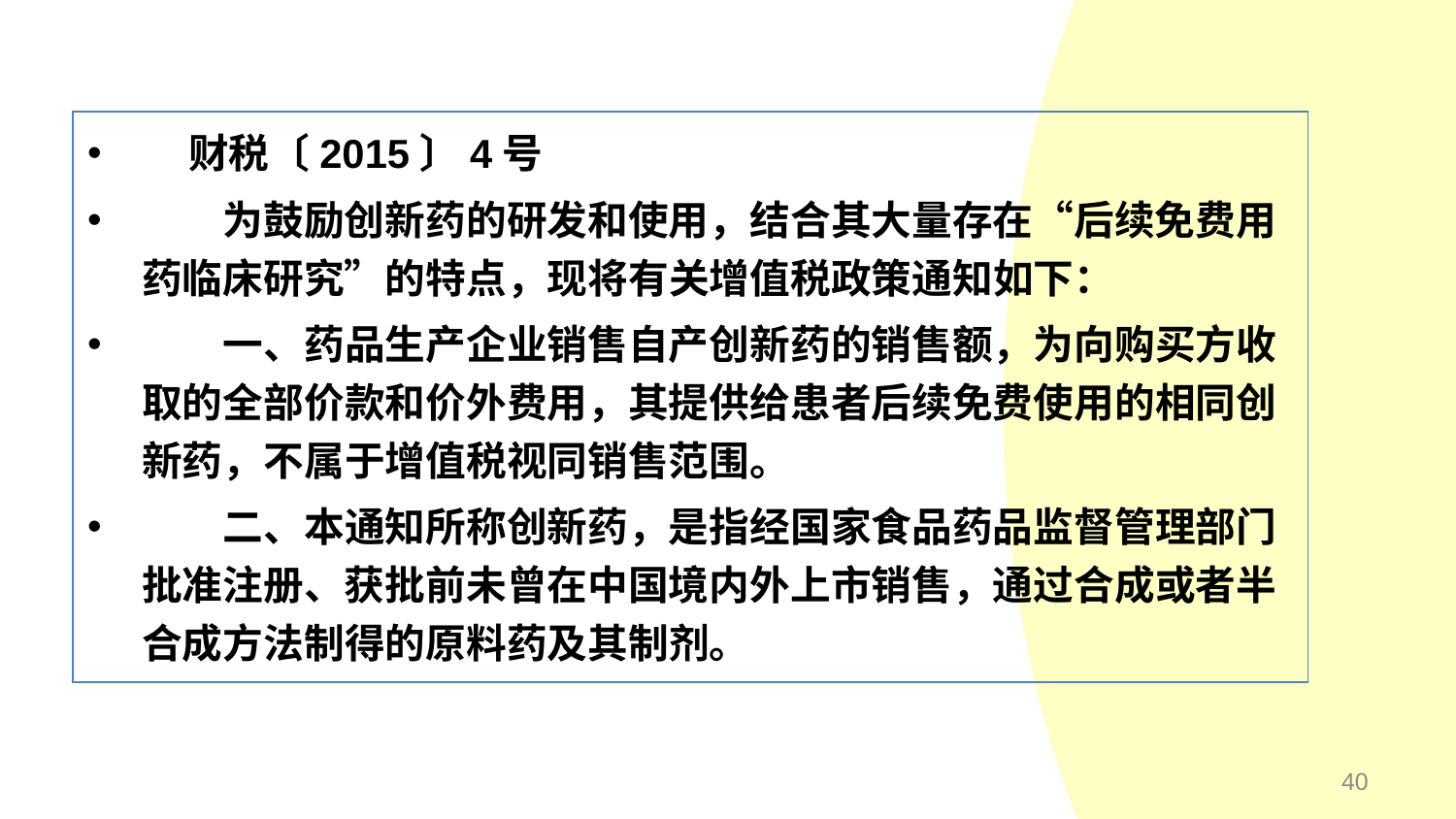

财税〔2015〕4号
　　为鼓励创新药的研发和使用，结合其大量存在“后续免费用药临床研究”的特点，现将有关增值税政策通知如下：
　　一、药品生产企业销售自产创新药的销售额，为向购买方收取的全部价款和价外费用，其提供给患者后续免费使用的相同创新药，不属于增值税视同销售范围。
　　二、本通知所称创新药，是指经国家食品药品监督管理部门批准注册、获批前未曾在中国境内外上市销售，通过合成或者半合成方法制得的原料药及其制剂。
40